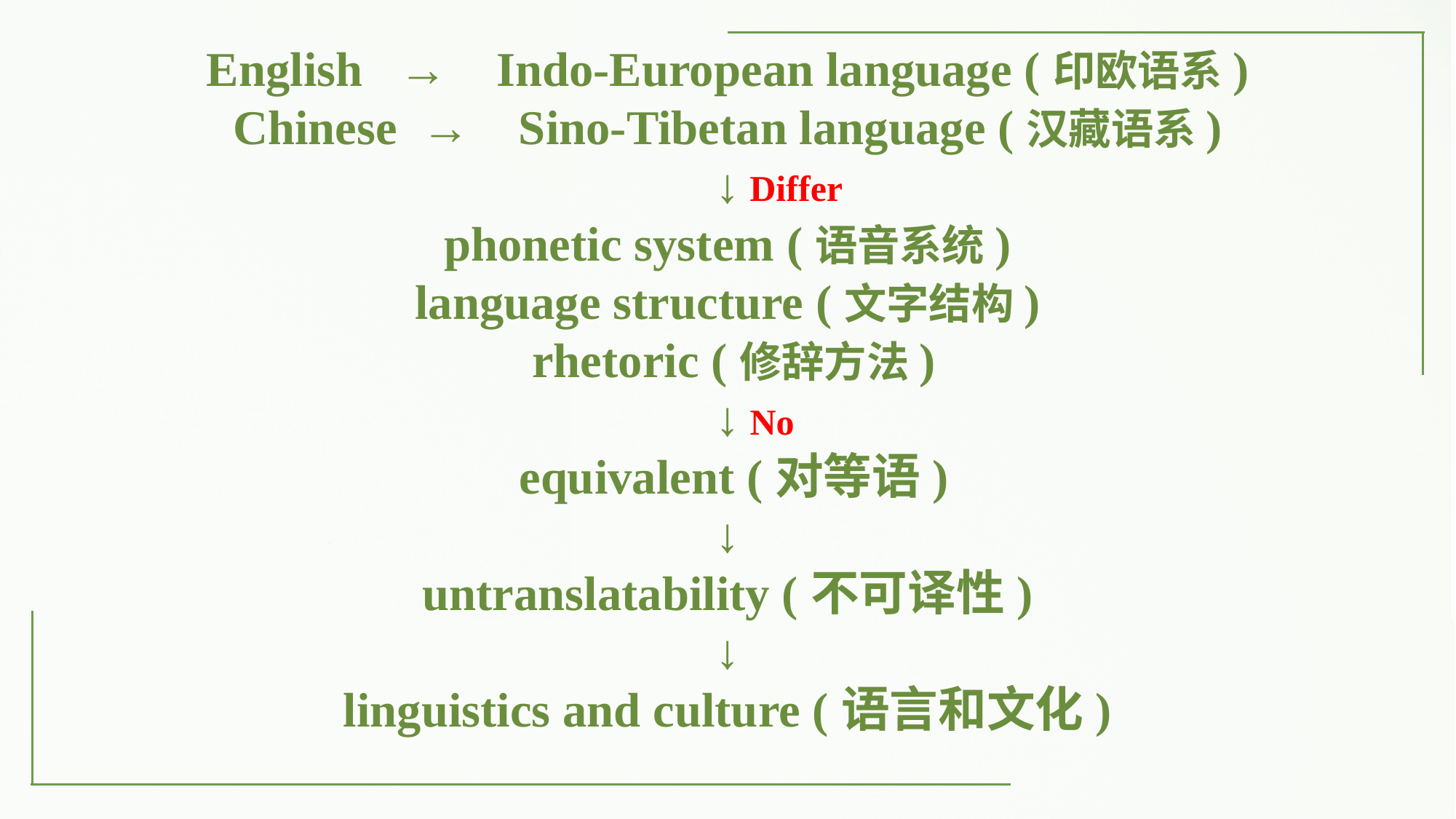

English   →    Indo-European language (印欧语系)
Chinese  →    Sino-Tibetan language (汉藏语系)
↓
phonetic system (语音系统)
language structure (文字结构)
 rhetoric (修辞方法)
↓
 equivalent (对等语)
↓
untranslatability (不可译性)
↓
linguistics and culture (语言和文化)

Differ
No